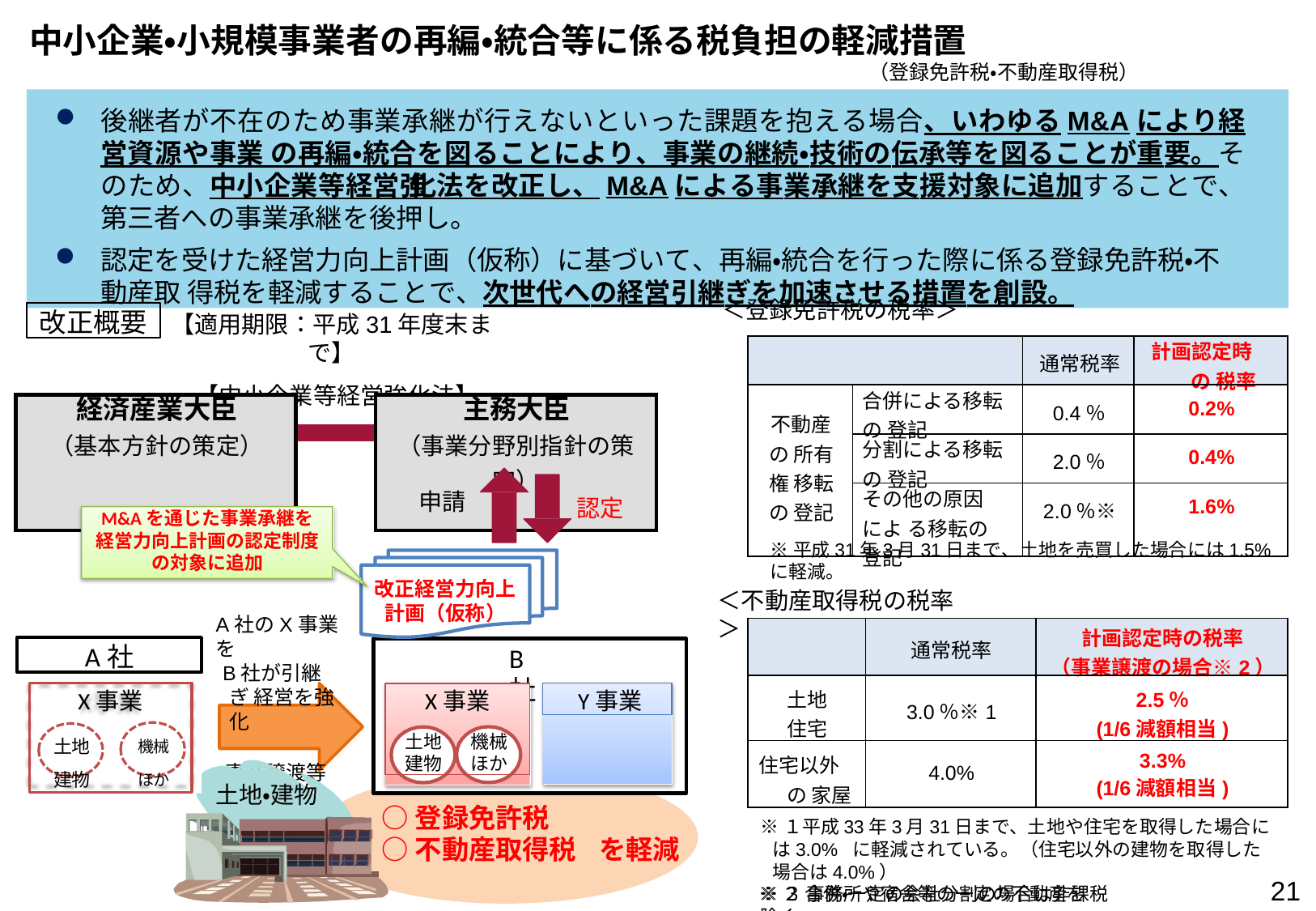

# 中小企業・小規模事業者の再編・統合等に係る税負担の軽減措置
（登録免許税・不動産取得税）
後継者が不在のため事業承継が行えないといった課題を抱える場合、いわゆるM&Aにより経営資源や事業 の再編・統合を図ることにより、事業の継続・技術の伝承等を図ることが重要。そのため、中小企業等経営強 化法を改正し、M&Aによる事業承継を支援対象に追加することで、第三者への事業承継を後押し。
認定を受けた経営力向上計画（仮称）に基づいて、再編・統合を行った際に係る登録免許税・不動産取 得税を軽減することで、次世代への経営引継ぎを加速させる措置を創設。
【適用期限：平成31年度末まで】
【中小企業等経営強化法】
＜登録免許税の税率＞
改正概要
|  |  | 通常税率 | 計画認定時の 税率 |
| --- | --- | --- | --- |
| 不動産の 所有権 移転の 登記 | 合併による移転の 登記 | 0.4％ | 0.2% |
|  | 分割による移転の 登記 | 2.0％ | 0.4% |
|  | その他の原因によ る移転の登記 | 2.0％※ | 1.6% |
| 経済産業大臣 （基本方針の策定） |  | 主務大臣 （事業分野別指針の策定） |
| --- | --- | --- |
|  |  |  |
|  |  |  |

申請
認定

M&Aを通じた事業承継を 経営力向上計画の認定制度 の対象に追加

※平成31年3月31日まで、土地を売買した場合には1.5%に軽減。

改正経営力向上 計画（仮称）
＜不動産取得税の税率＞
A社のX事業を
B社が引継ぎ 経営を強化
事業譲渡等
|  | 通常税率 | 計画認定時の税率 （事業譲渡の場合※2） |
| --- | --- | --- |
| 土地 住宅 | 3.0％※1 | 2.5％ (1/6減額相当) |
| 住宅以外の 家屋 | 4.0% | 3.3% (1/6減額相当) |

A社

B社

X事業
土地	機械
建物	ほか

Y事業
X事業
土地	機械
建物	ほか

土地・建物
○登録免許税
○不動産取得税	を軽減

※１平成33年3月31日まで、土地や住宅を取得した場合には3.0%  に軽減されている。（住宅以外の建物を取得した場合は4.0%）
※２ 合併・一定の会社分割の場合は非課税

21

※３ 事務所や宿舎等の一定の不動産を除く